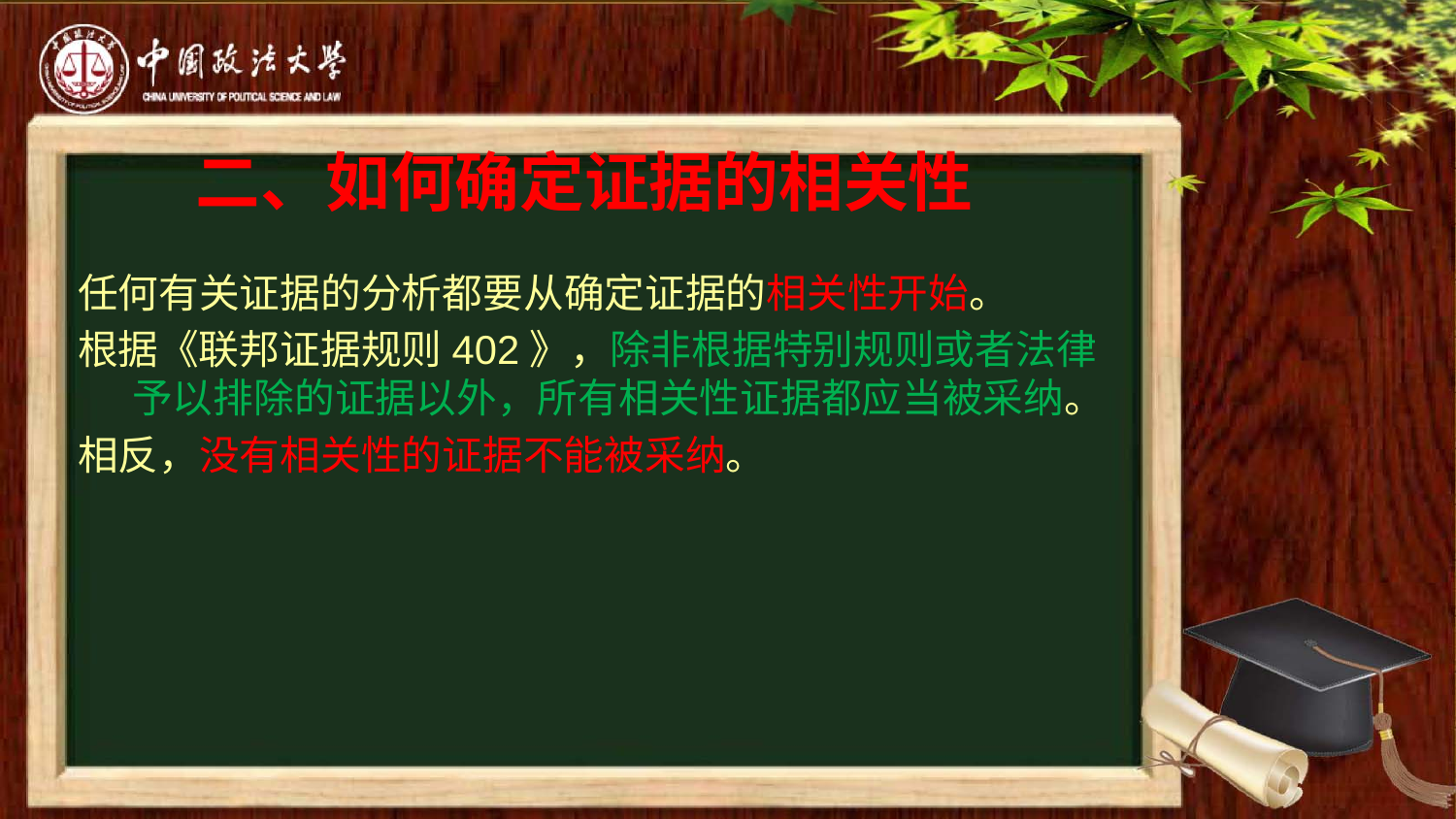

# 二、如何确定证据的相关性
任何有关证据的分析都要从确定证据的相关性开始。
根据《联邦证据规则402》，除非根据特别规则或者法律予以排除的证据以外，所有相关性证据都应当被采纳。
相反，没有相关性的证据不能被采纳。